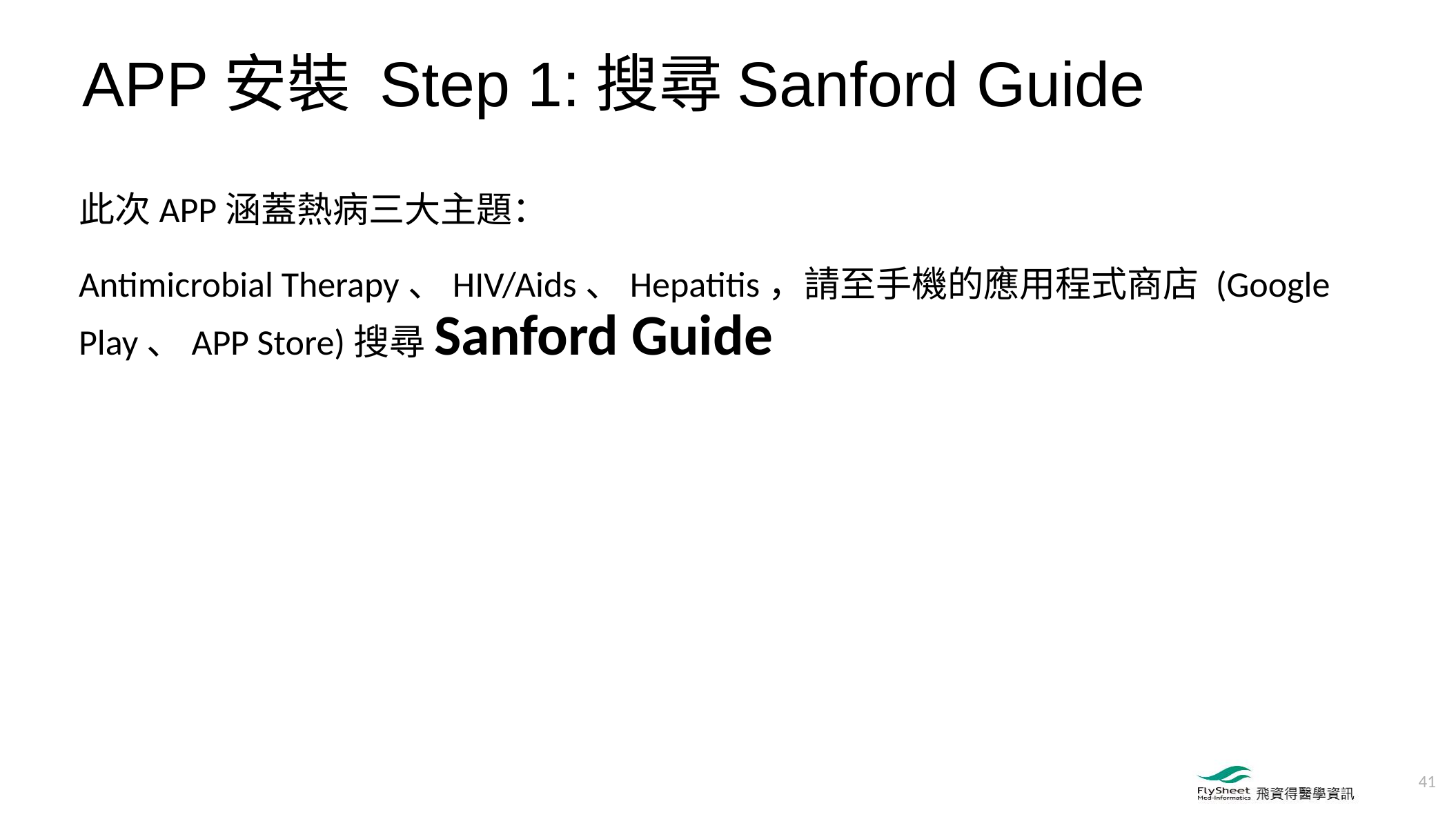

APP安裝 Step 1:搜尋Sanford Guide
此次APP涵蓋熱病三大主題：
Antimicrobial Therapy、HIV/Aids、Hepatitis，請至手機的應用程式商店 (Google Play、APP Store)搜尋Sanford Guide
41